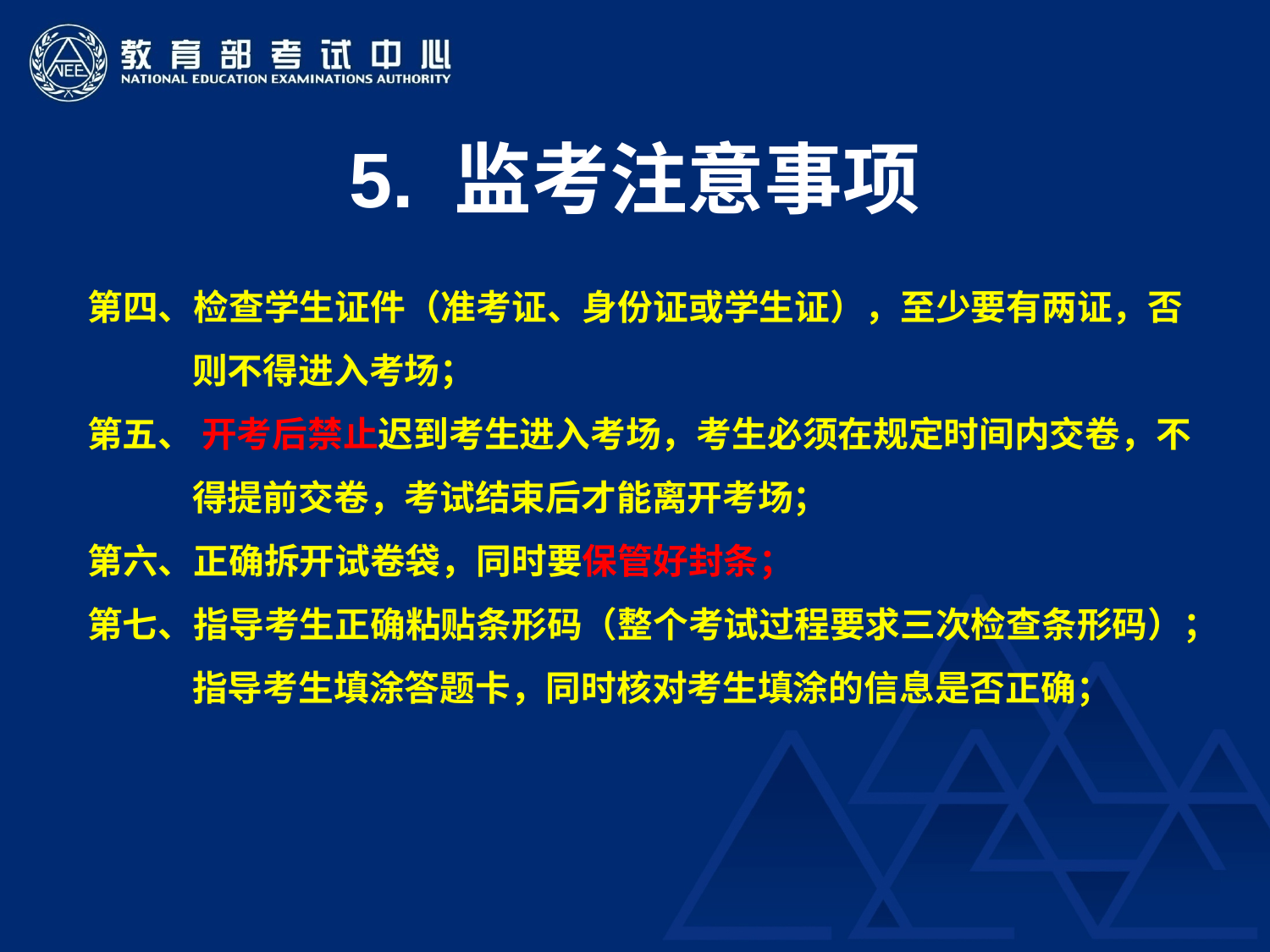

# 5. 监考注意事项
第四、检查学生证件（准考证、身份证或学生证），至少要有两证，否
            则不得进入考场；
第五、 开考后禁止迟到考生进入考场，考生必须在规定时间内交卷，不
            得提前交卷，考试结束后才能离开考场；
第六、正确拆开试卷袋，同时要保管好封条；
第七、指导考生正确粘贴条形码（整个考试过程要求三次检查条形码）；
            指导考生填涂答题卡，同时核对考生填涂的信息是否正确；